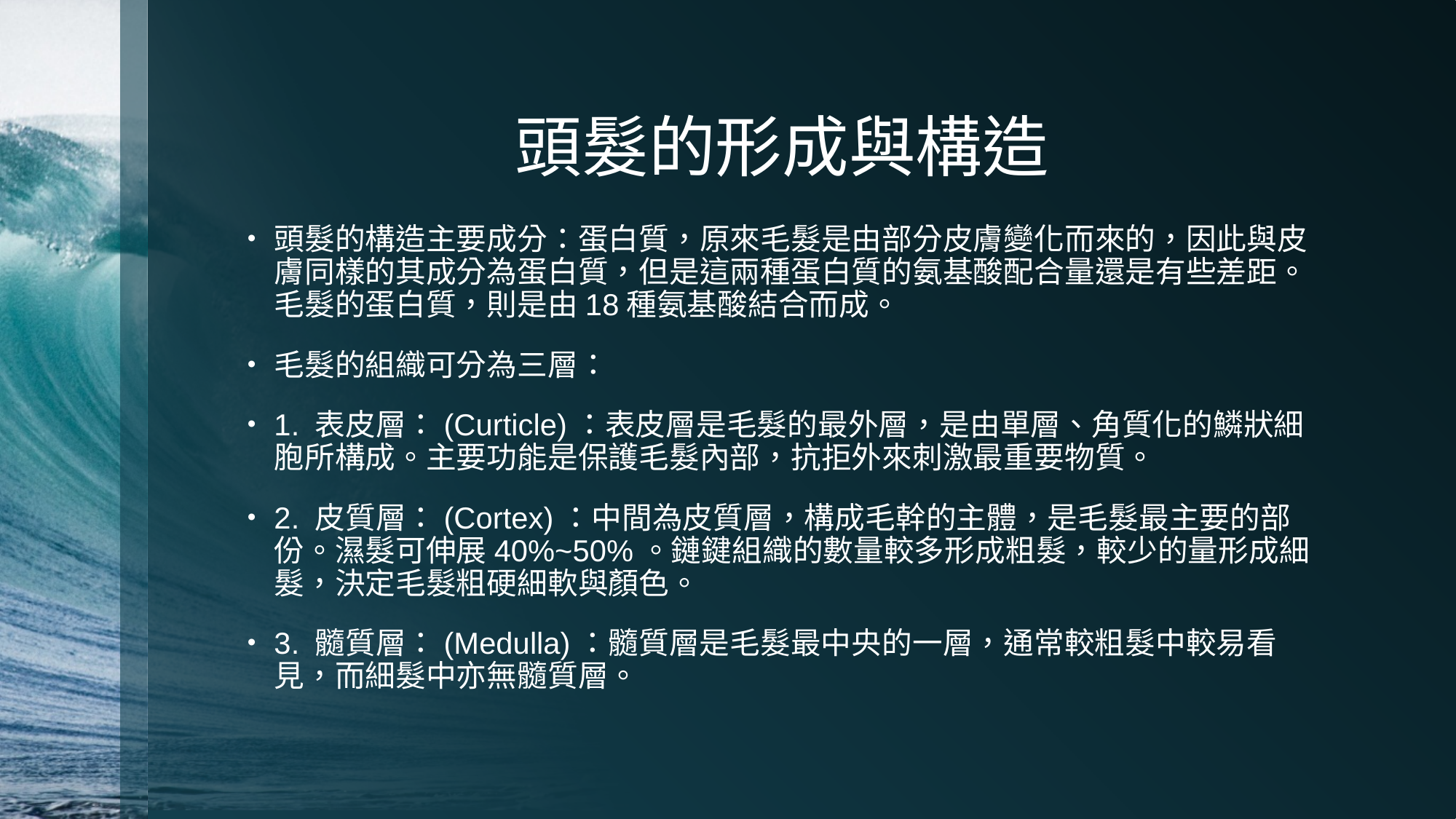

# 頭髮的形成與構造
頭髮的構造主要成分：蛋白質，原來毛髮是由部分皮膚變化而來的，因此與皮膚同樣的其成分為蛋白質，但是這兩種蛋白質的氨基酸配合量還是有些差距。毛髮的蛋白質，則是由18種氨基酸結合而成。
毛髮的組織可分為三層：
1. 表皮層：(Curticle)：表皮層是毛髮的最外層，是由單層、角質化的鱗狀細胞所構成。主要功能是保護毛髮內部，抗拒外來刺激最重要物質。
2. 皮質層：(Cortex)：中間為皮質層，構成毛幹的主體，是毛髮最主要的部份。濕髮可伸展40%~50%。鏈鍵組織的數量較多形成粗髮，較少的量形成細髮，決定毛髮粗硬細軟與顏色。
3. 髓質層：(Medulla)：髓質層是毛髮最中央的一層，通常較粗髮中較易看見，而細髮中亦無髓質層。